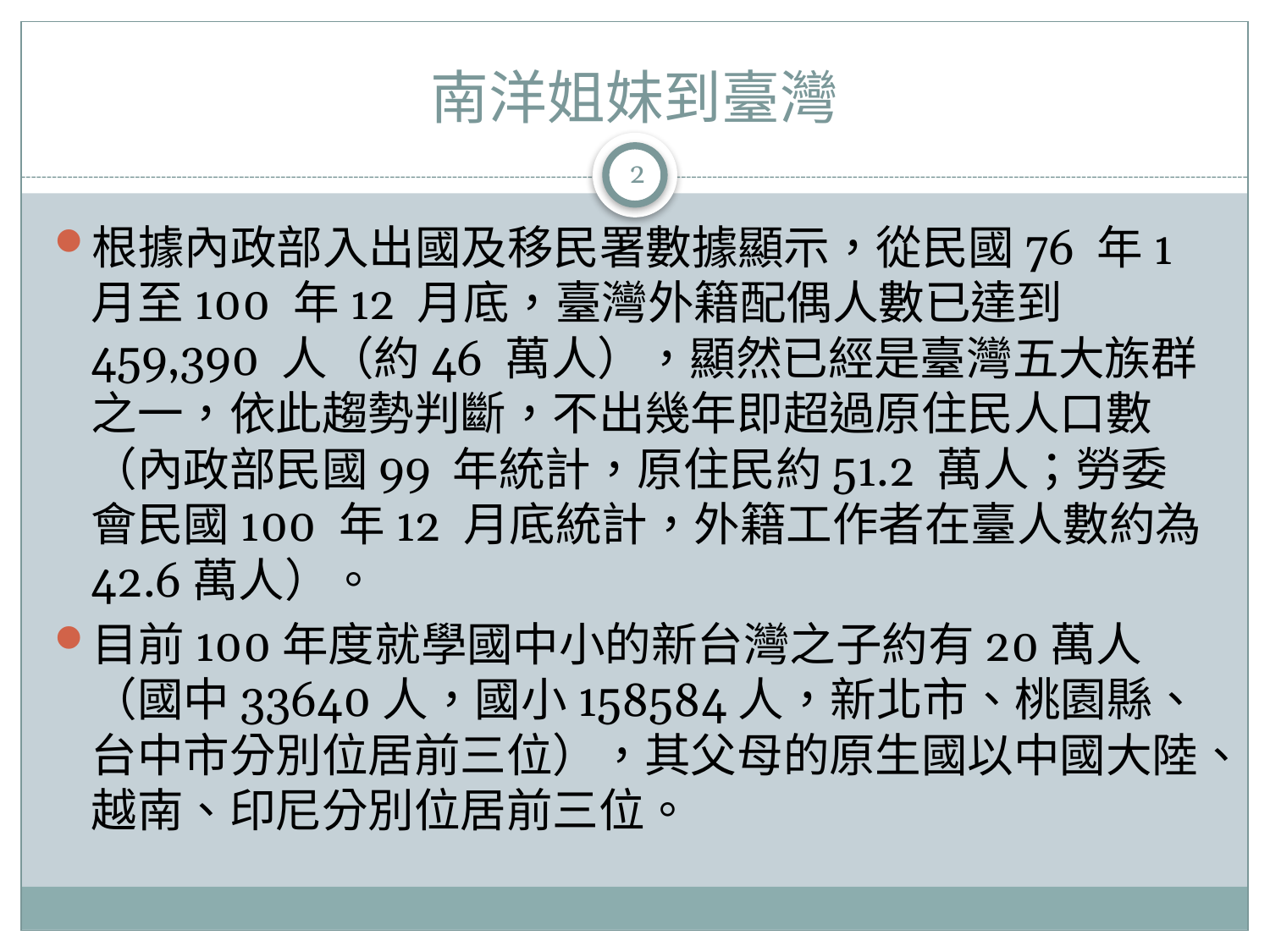

# 南洋姐妹到臺灣
2
根據內政部入出國及移民署數據顯示，從民國76 年1 月至100 年12 月底，臺灣外籍配偶人數已達到459,390 人（約46 萬人），顯然已經是臺灣五大族群之一，依此趨勢判斷，不出幾年即超過原住民人口數（內政部民國99 年統計，原住民約51.2 萬人；勞委會民國100 年12 月底統計，外籍工作者在臺人數約為42.6萬人）。
目前100年度就學國中小的新台灣之子約有20萬人（國中33640人，國小158584人，新北市、桃園縣、台中市分別位居前三位），其父母的原生國以中國大陸、越南、印尼分別位居前三位。